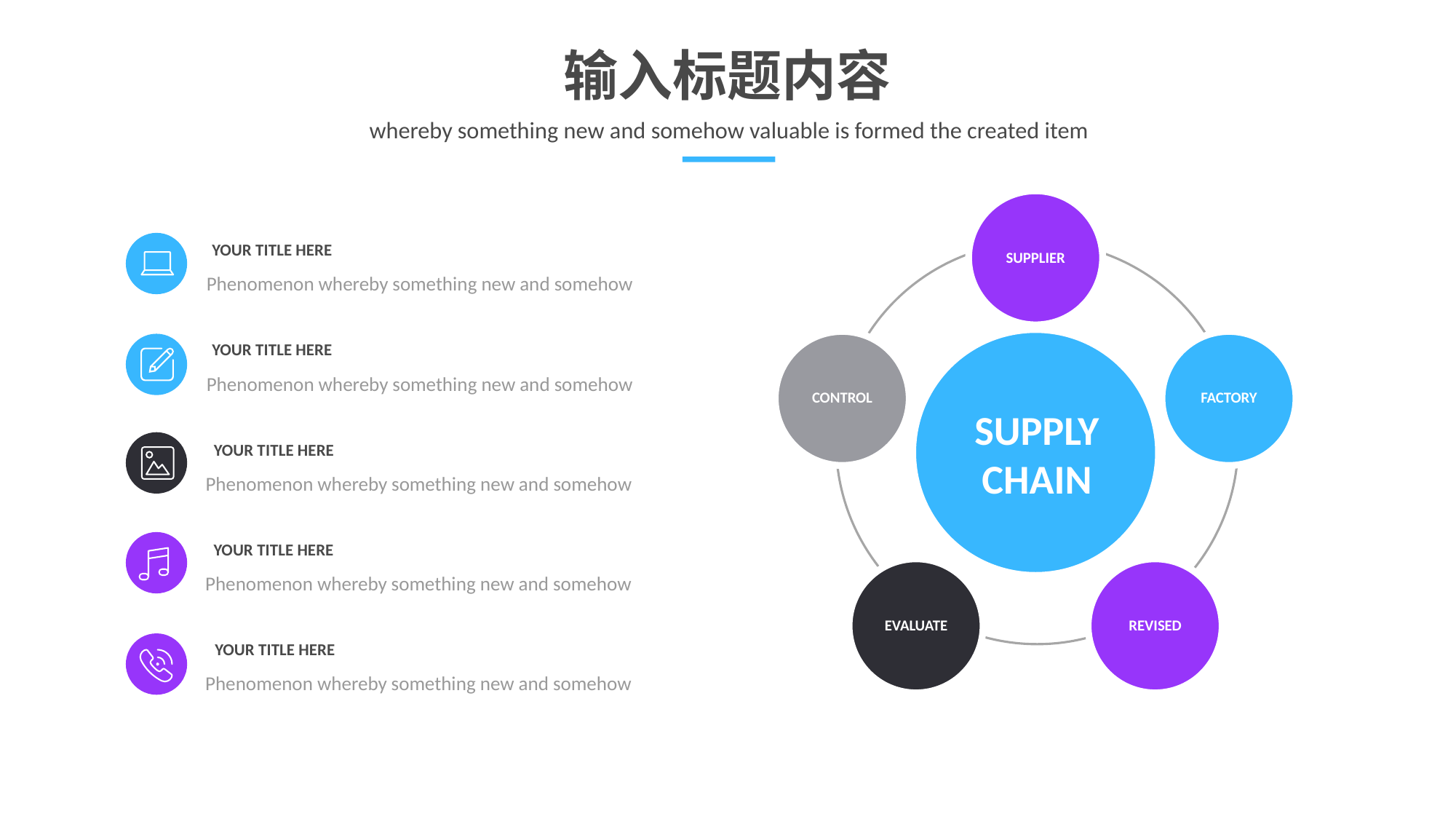

输入标题内容
whereby something new and somehow valuable is formed the created item

SUPPLIER

YOUR TITLE HERE

Phenomenon whereby something new and somehow
CONTROL
FACTORY

YOUR TITLE HERE

Phenomenon whereby something new and somehow
SUPPLY
CHAIN

YOUR TITLE HERE

Phenomenon whereby something new and somehow

YOUR TITLE HERE

Phenomenon whereby something new and somehow
EVALUATE
REVISED
YOUR TITLE HERE

Phenomenon whereby something new and somehow